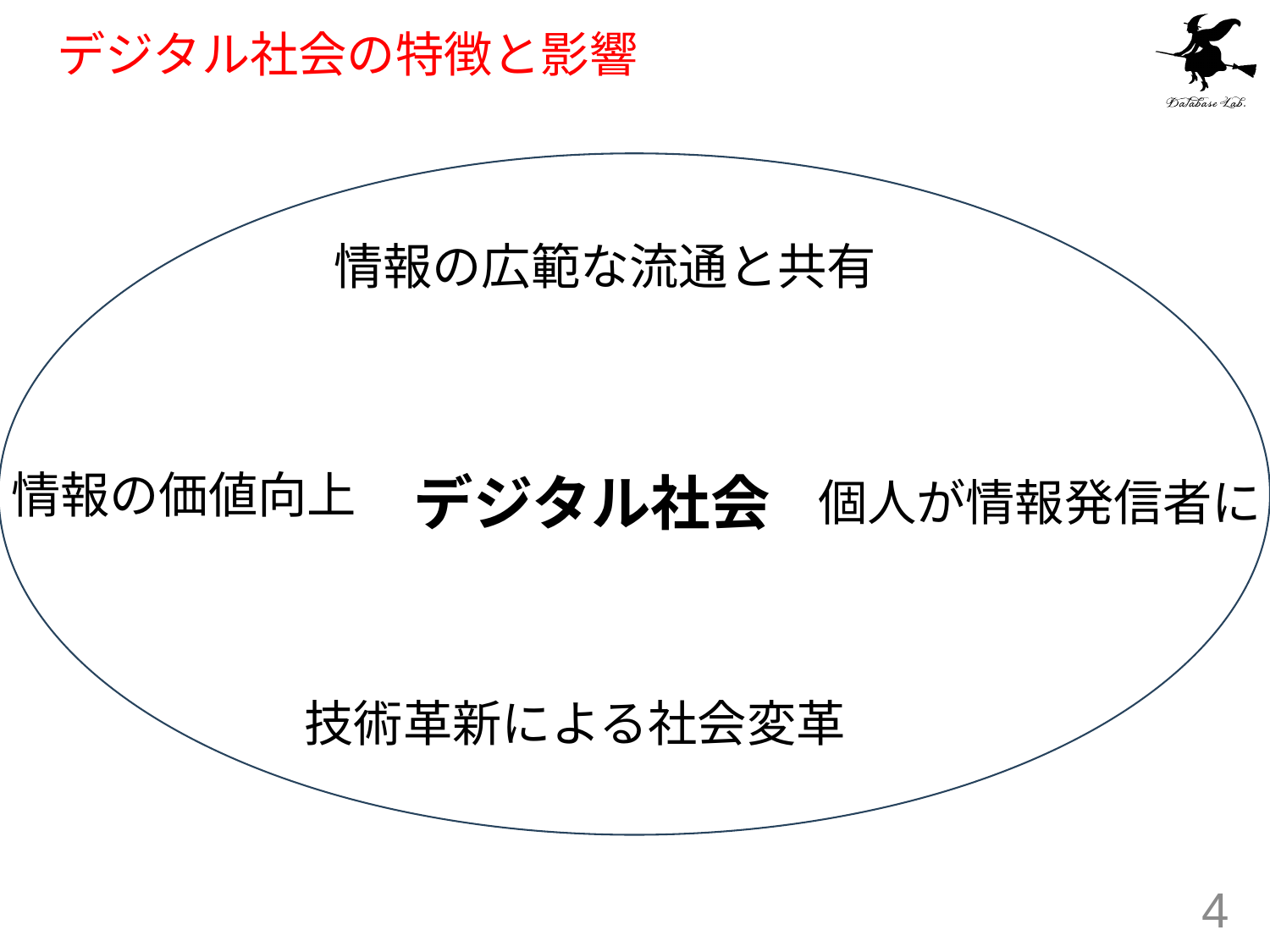

# デジタル社会の特徴と影響

情報の広範な流通と共有
情報の価値向上
デジタル社会
個人が情報発信者に
技術革新による社会変革
4